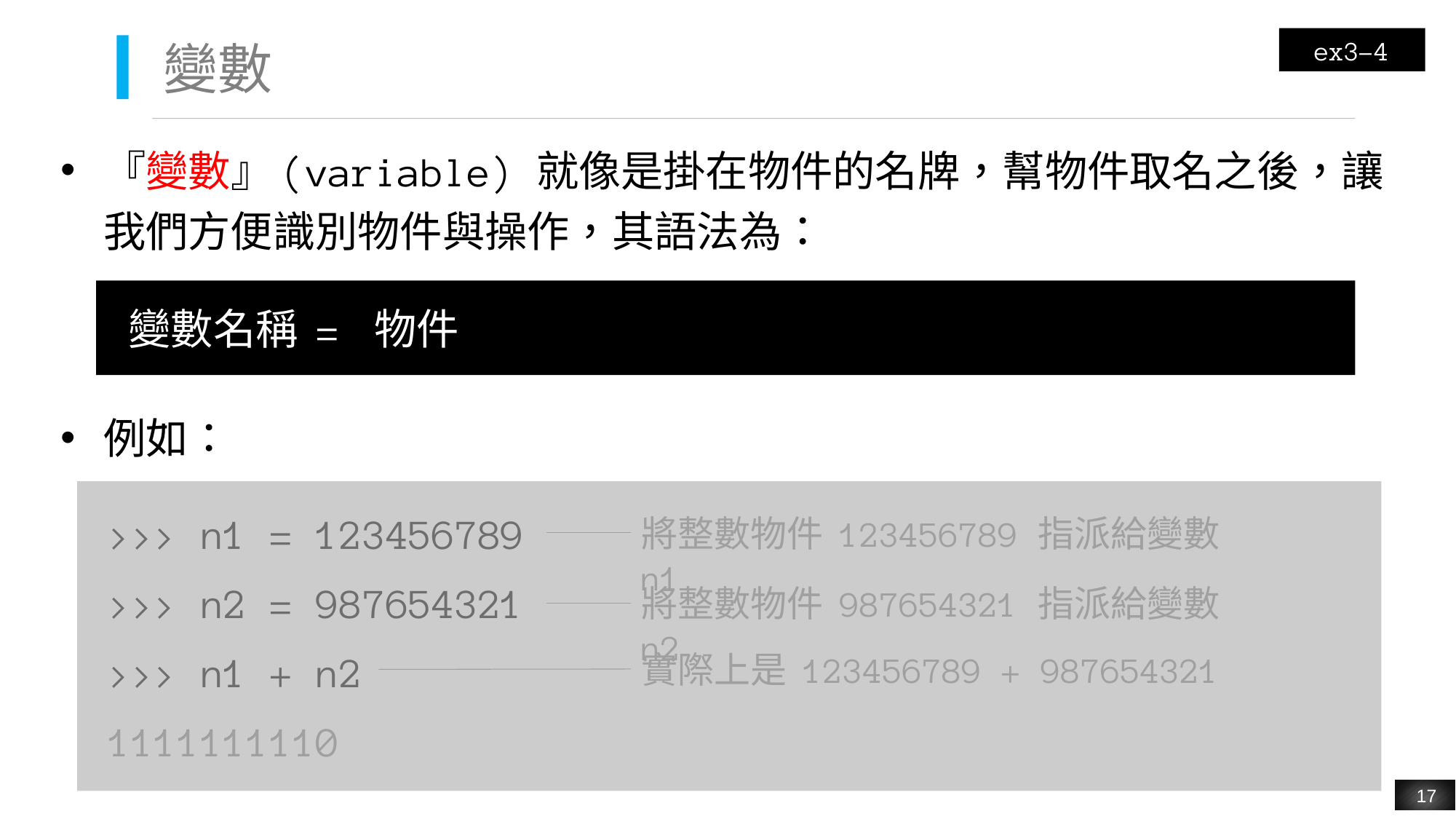

ex3-4
# 變數

『變數』(variable) 就像是掛在物件的名牌，幫物件取名之後，讓我們方便識別物件與操作，其語法為：
變數名稱 = 物件
例如：
>>> n1 = 123456789
>>> n2 = 987654321
>>> n1 + n2
1111111110
將整數物件 123456789 指派給變數 n1
將整數物件 987654321 指派給變數 n2
實際上是 123456789 + 987654321